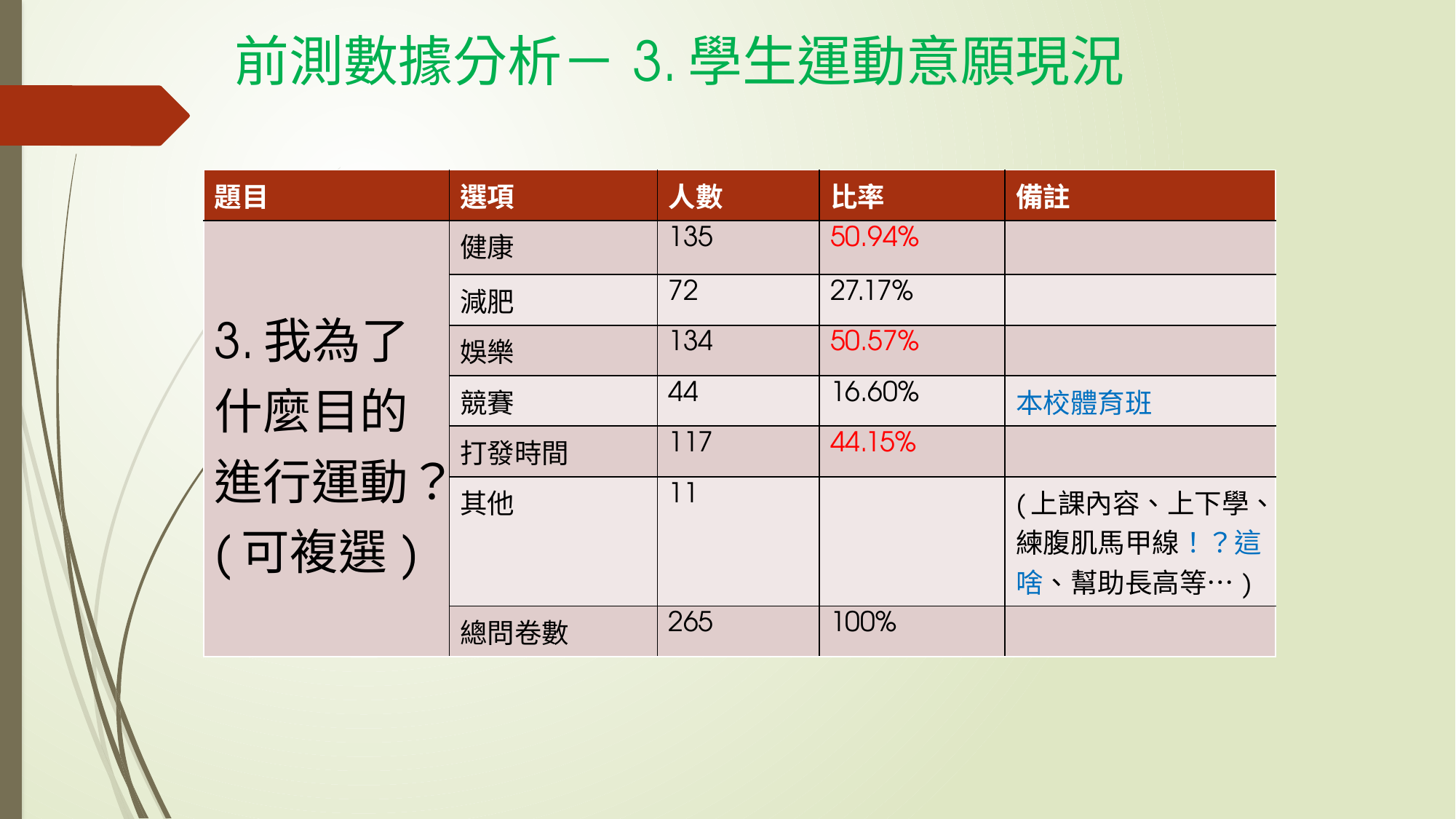

前測數據分析－3.學生運動意願現況
| 題目 | 選項 | 人數 | 比率 | 備註 |
| --- | --- | --- | --- | --- |
| 3.我為了什麼目的進行運動？(可複選) | 健康 | 135 | 50.94% |  |
|  | 減肥 | 72 | 27.17% |  |
|  | 娛樂 | 134 | 50.57% |  |
|  | 競賽 | 44 | 16.60% | 本校體育班 |
|  | 打發時間 | 117 | 44.15% |  |
|  | 其他 | 11 |  | (上課內容、上下學、練腹肌馬甲線！？這啥、幫助長高等…) |
|  | 總問卷數 | 265 | 100% |  |